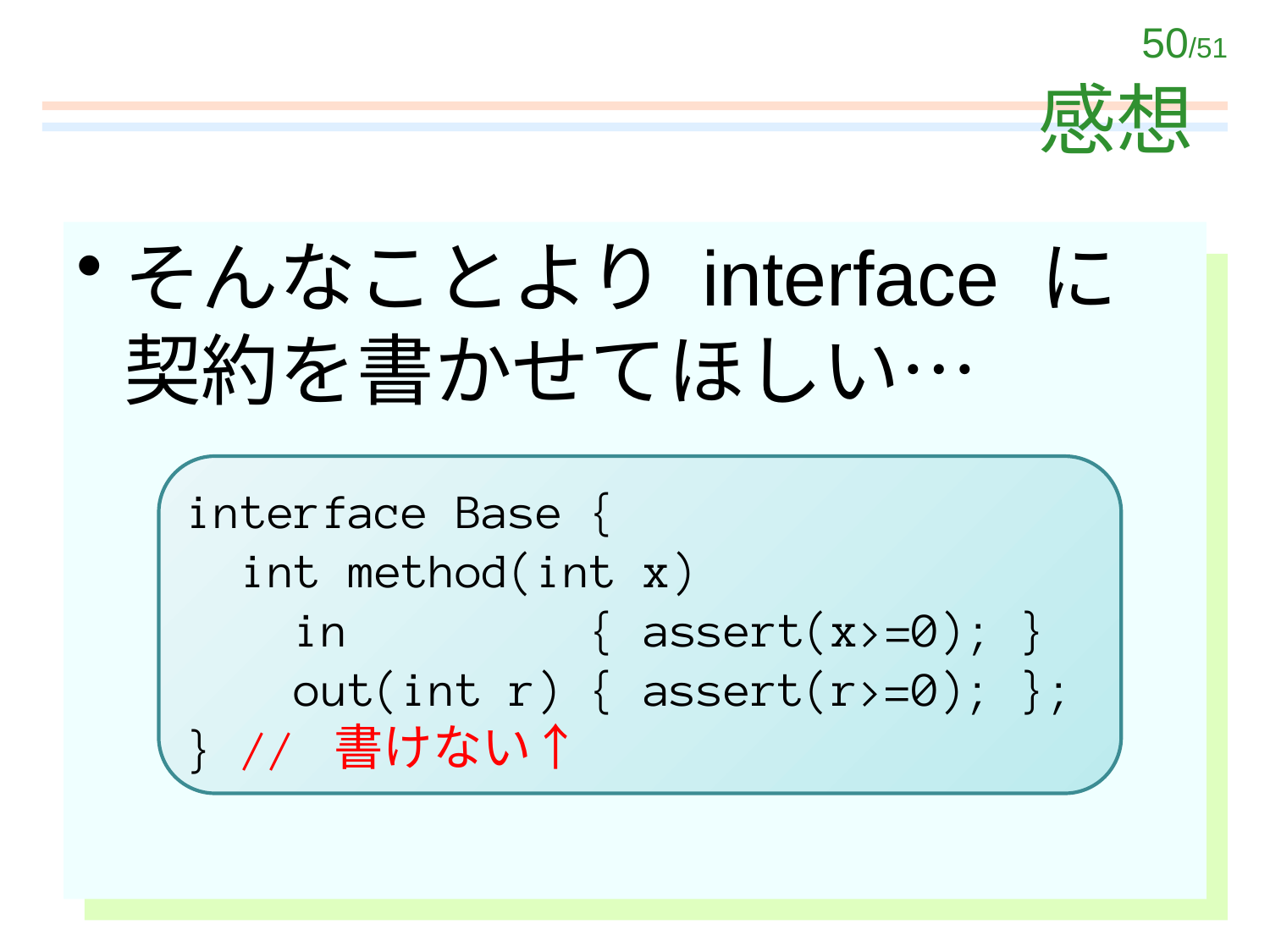

# 感想
そんなことより interface に契約を書かせてほしい…
interface Base {
  int method(int x)
    in         { assert(x>=0); }
    out(int r) { assert(r>=0); };
} // 書けない↑